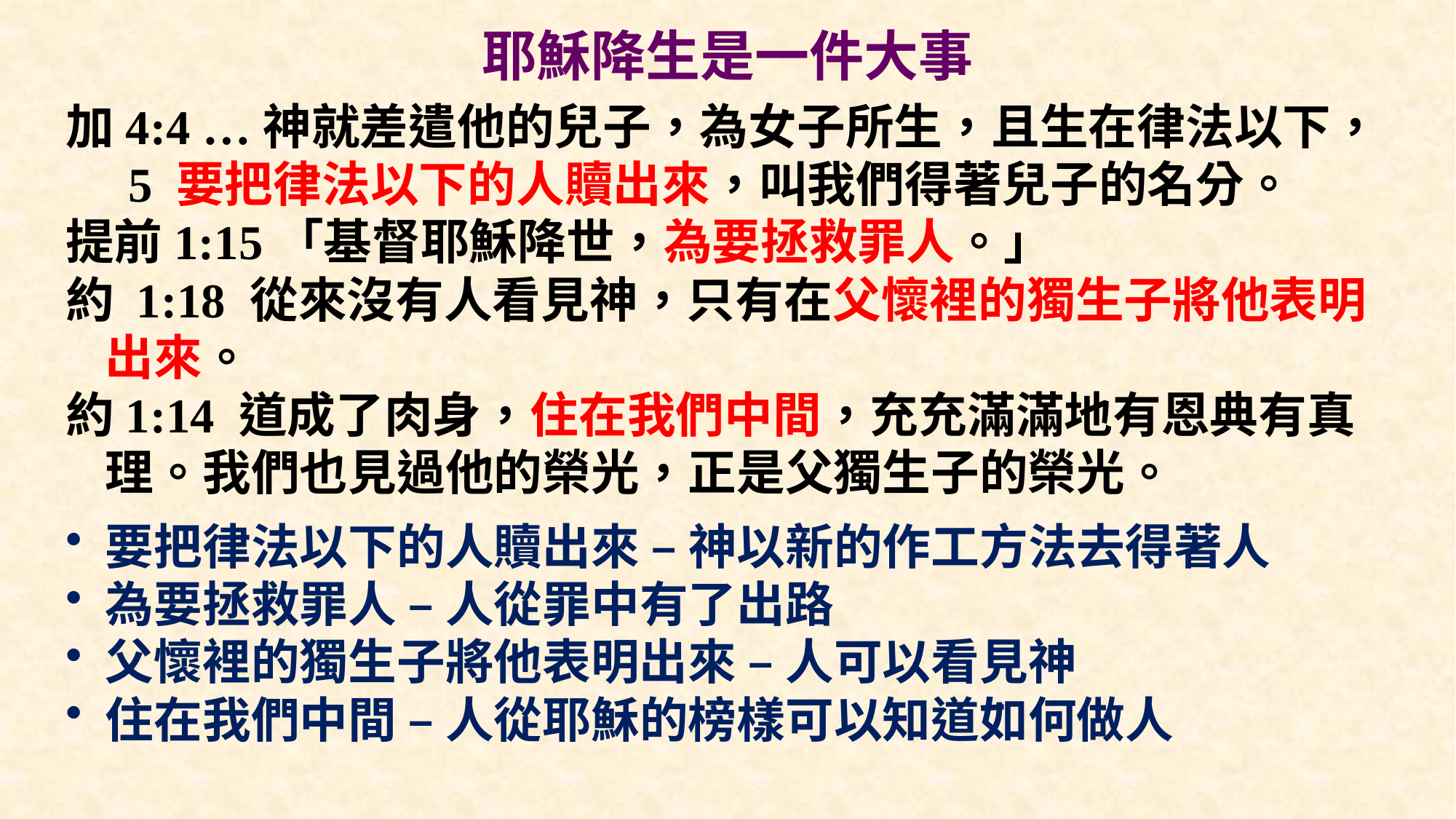

# 耶穌降生是一件大事
加4:4 …神就差遣他的兒子，為女子所生，且生在律法以下， 5 要把律法以下的人贖出來，叫我們得著兒子的名分。
提前1:15「基督耶穌降世，為要拯救罪人。」
約 1:18 從來沒有人看見神，只有在父懷裡的獨生子將他表明出來。
約1:14 道成了肉身，住在我們中間，充充滿滿地有恩典有真理。我們也見過他的榮光，正是父獨生子的榮光。
要把律法以下的人贖出來 – 神以新的作工方法去得著人
為要拯救罪人 – 人從罪中有了出路
父懷裡的獨生子將他表明出來 – 人可以看見神
住在我們中間 – 人從耶穌的榜樣可以知道如何做人